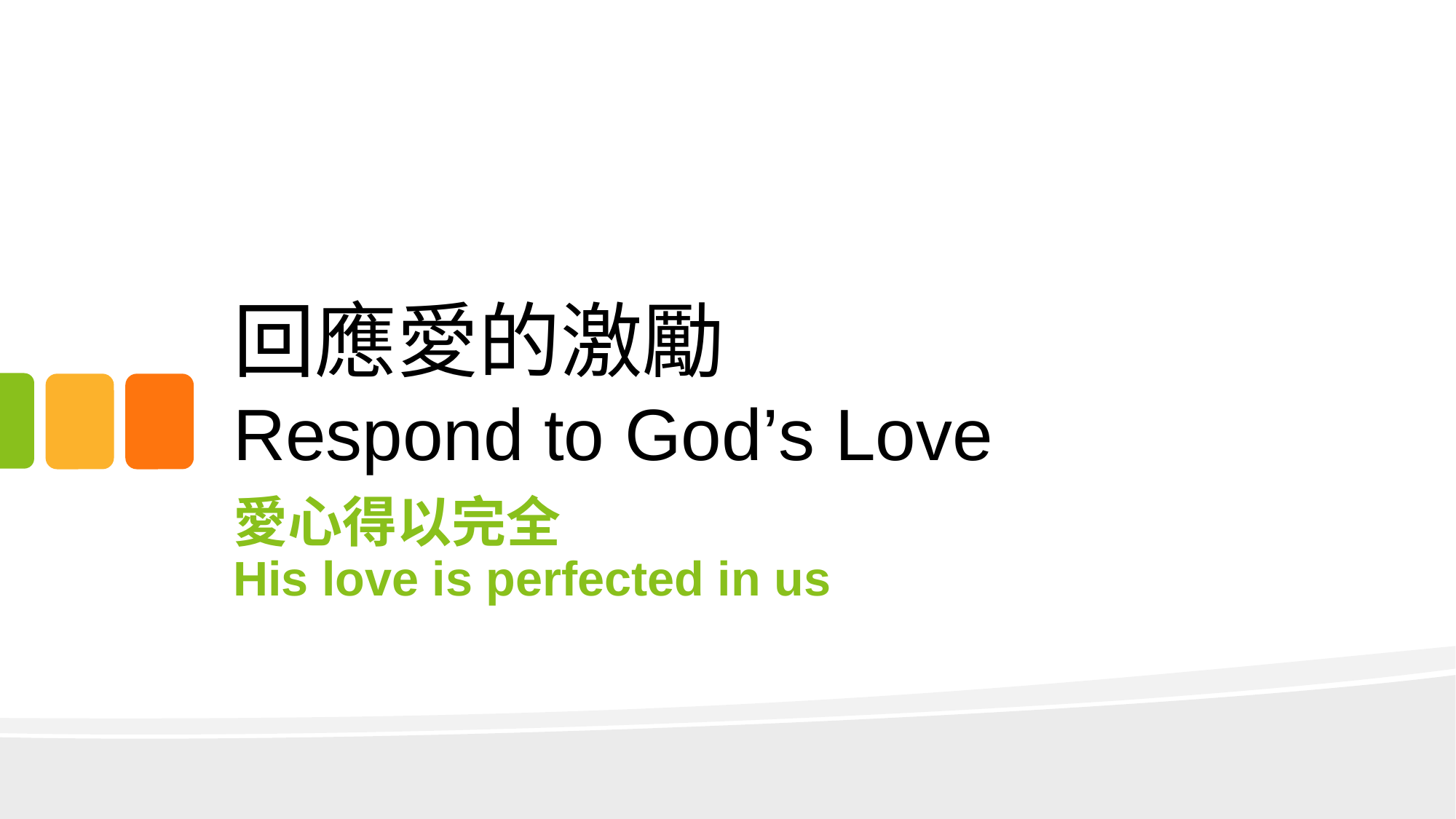

# 回應愛的激勵 Respond to God’s Love
愛心得以完全
His love is perfected in us